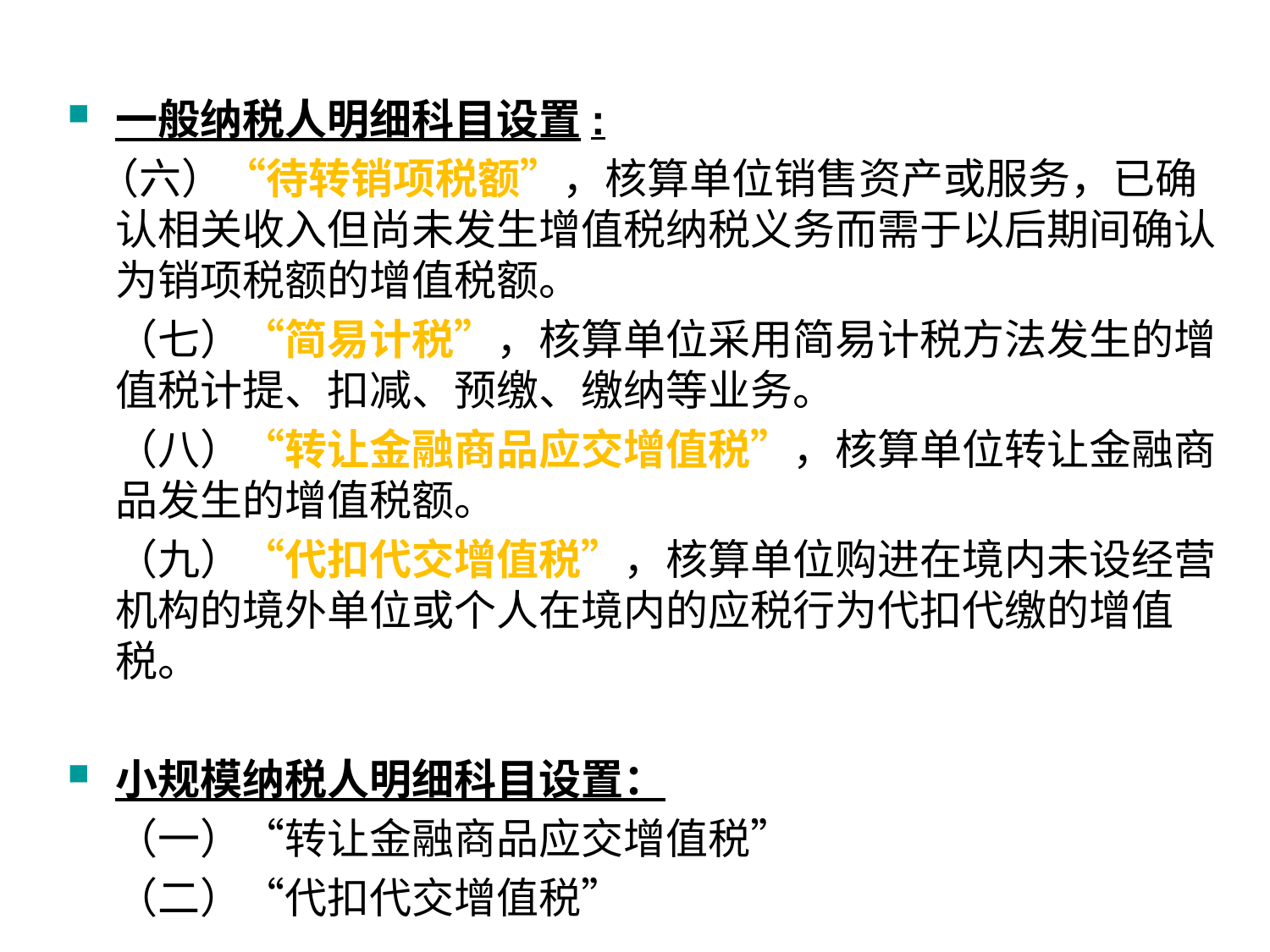

#
一般纳税人明细科目设置:
  （六）“待转销项税额”，核算单位销售资产或服务，已确认相关收入但尚未发生增值税纳税义务而需于以后期间确认为销项税额的增值税额。
    （七）“简易计税”，核算单位采用简易计税方法发生的增值税计提、扣减、预缴、缴纳等业务。
    （八）“转让金融商品应交增值税”，核算单位转让金融商品发生的增值税额。
    （九）“代扣代交增值税”，核算单位购进在境内未设经营机构的境外单位或个人在境内的应税行为代扣代缴的增值税。

小规模纳税人明细科目设置：
    （一）“转让金融商品应交增值税”
    （二）“代扣代交增值税”

151